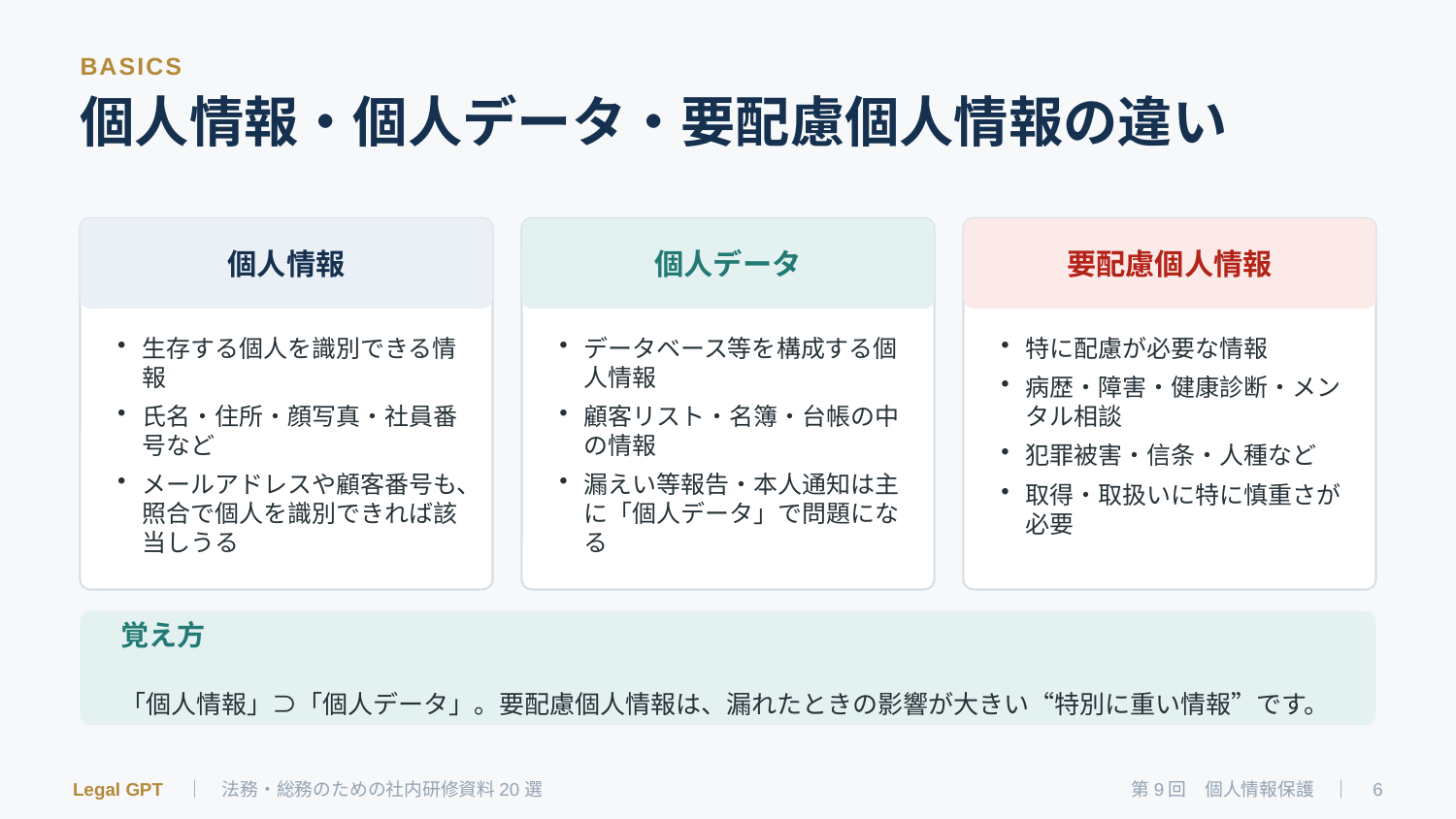

BASICS
個人情報・個人データ・要配慮個人情報の違い

個人情報
個人データ
要配慮個人情報
生存する個人を識別できる情報
氏名・住所・顔写真・社員番号など
メールアドレスや顧客番号も、照合で個人を識別できれば該当しうる
データベース等を構成する個人情報
顧客リスト・名簿・台帳の中の情報
漏えい等報告・本人通知は主に「個人データ」で問題になる
特に配慮が必要な情報
病歴・障害・健康診断・メンタル相談
犯罪被害・信条・人種など
取得・取扱いに特に慎重さが必要

覚え方

「個人情報」⊃「個人データ」。要配慮個人情報は、漏れたときの影響が大きい“特別に重い情報”です。
Legal GPT　｜　法務・総務のための社内研修資料20選
第9回　個人情報保護　｜　6